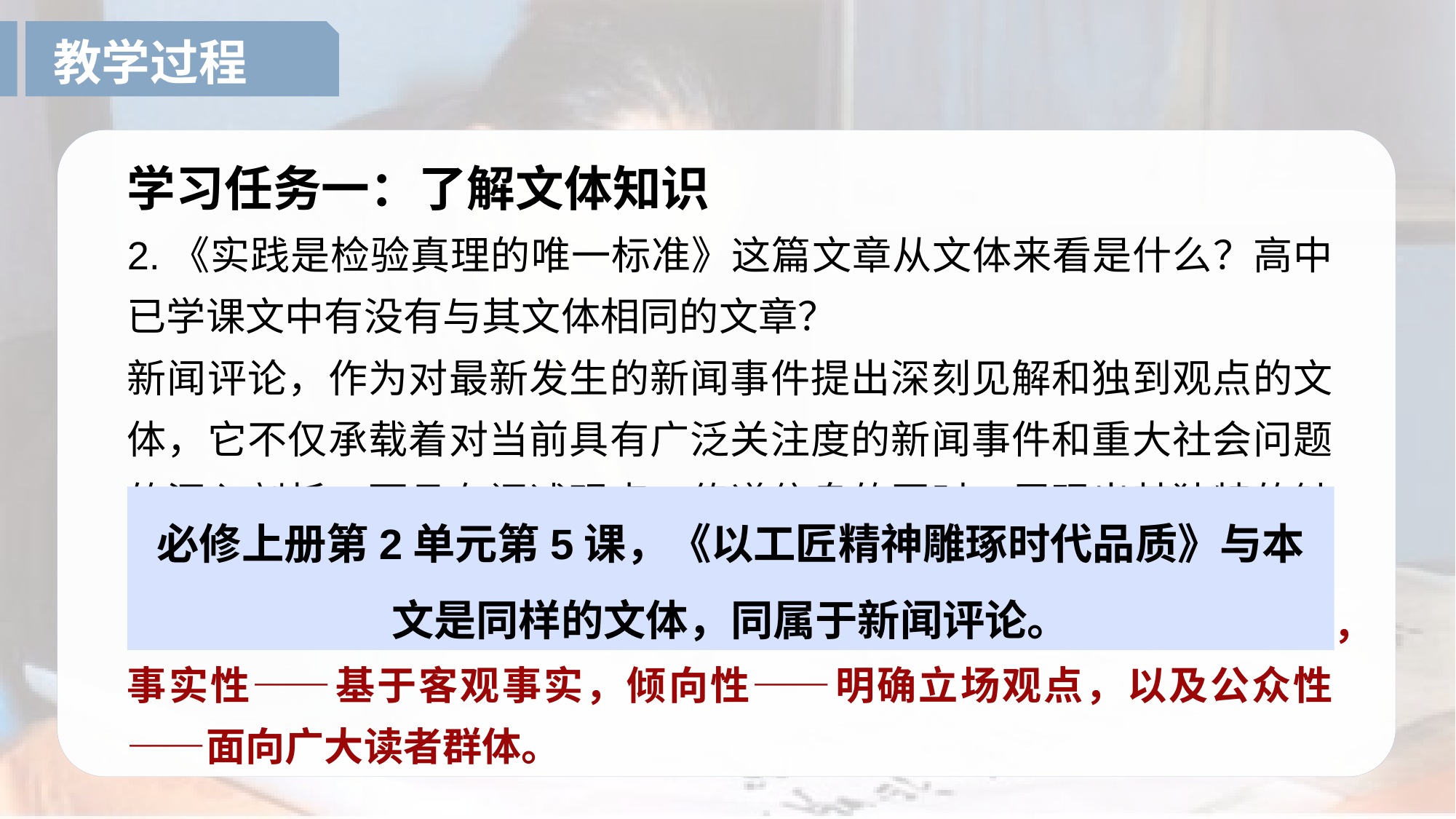

教学过程
# 学习任务一：了解文体知识

2.《实践是检验真理的唯一标准》这篇文章从文体来看是什么？高中已学课文中有没有与其文体相同的文章？
新闻评论，作为对最新发生的新闻事件提出深刻见解和独到观点的文体，它不仅承载着对当前具有广泛关注度的新闻事件和重大社会问题的深入剖析，而且在阐述观点、传递信息的同时，展现出其独特的针对性和指导性。作为论说文的一种，新闻评论融合了政论文的批判精神与新闻报道的时效性，其主要特征包括：时效性——紧跟时事脉搏，事实性——基于客观事实，倾向性——明确立场观点，以及公众性——面向广大读者群体。

必修上册第2单元第5课，《以工匠精神雕琢时代品质》与本文是同样的文体，同属于新闻评论。